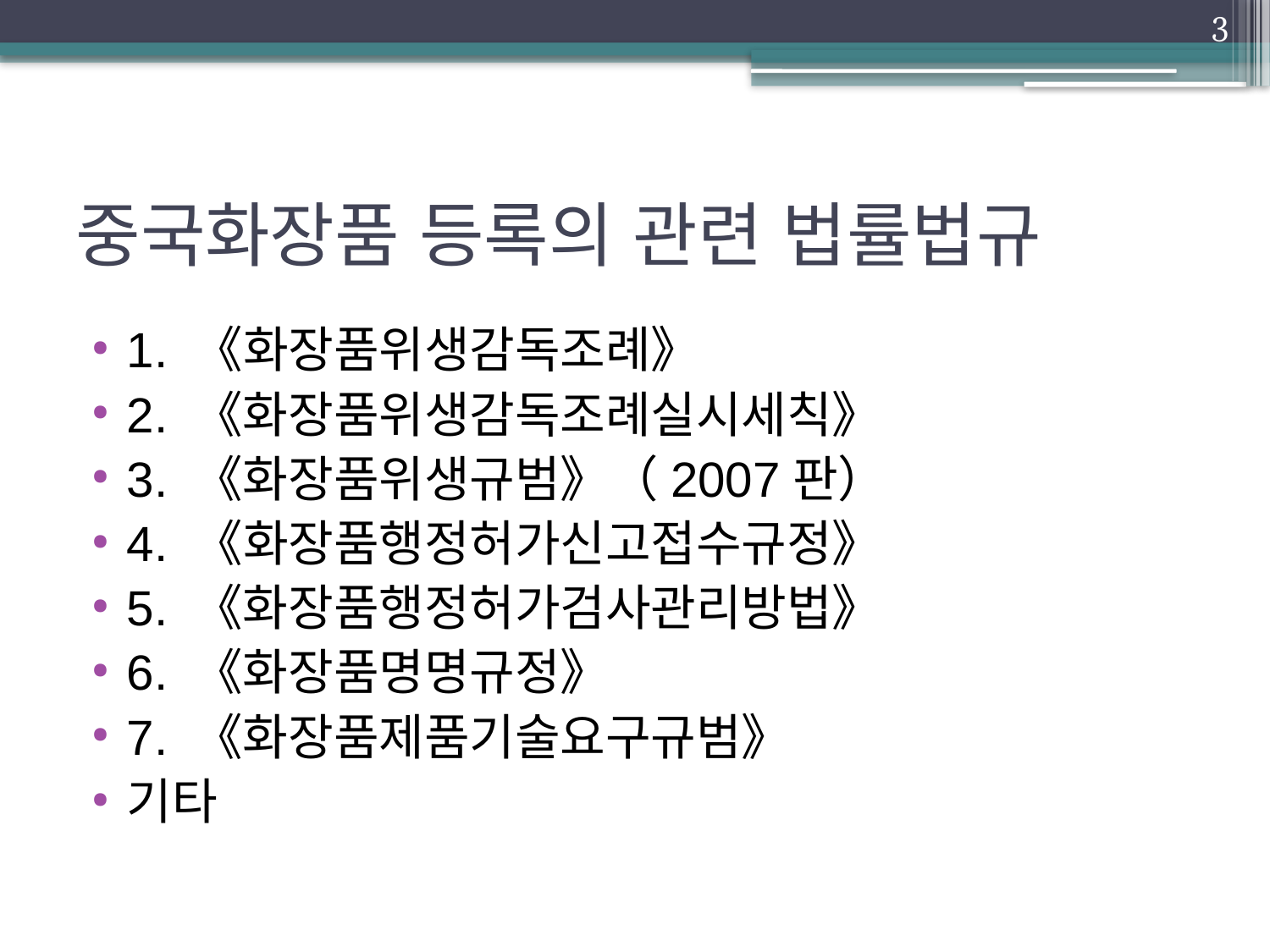

3
# 중국화장품 등록의 관련 법률법규
1. 《화장품위생감독조례》
2. 《화장품위생감독조례실시세칙》
3. 《화장품위생규범》（2007판）
4. 《화장품행정허가신고접수규정》
5. 《화장품행정허가검사관리방법》
6. 《화장품명명규정》
7. 《화장품제품기술요구규범》
기타